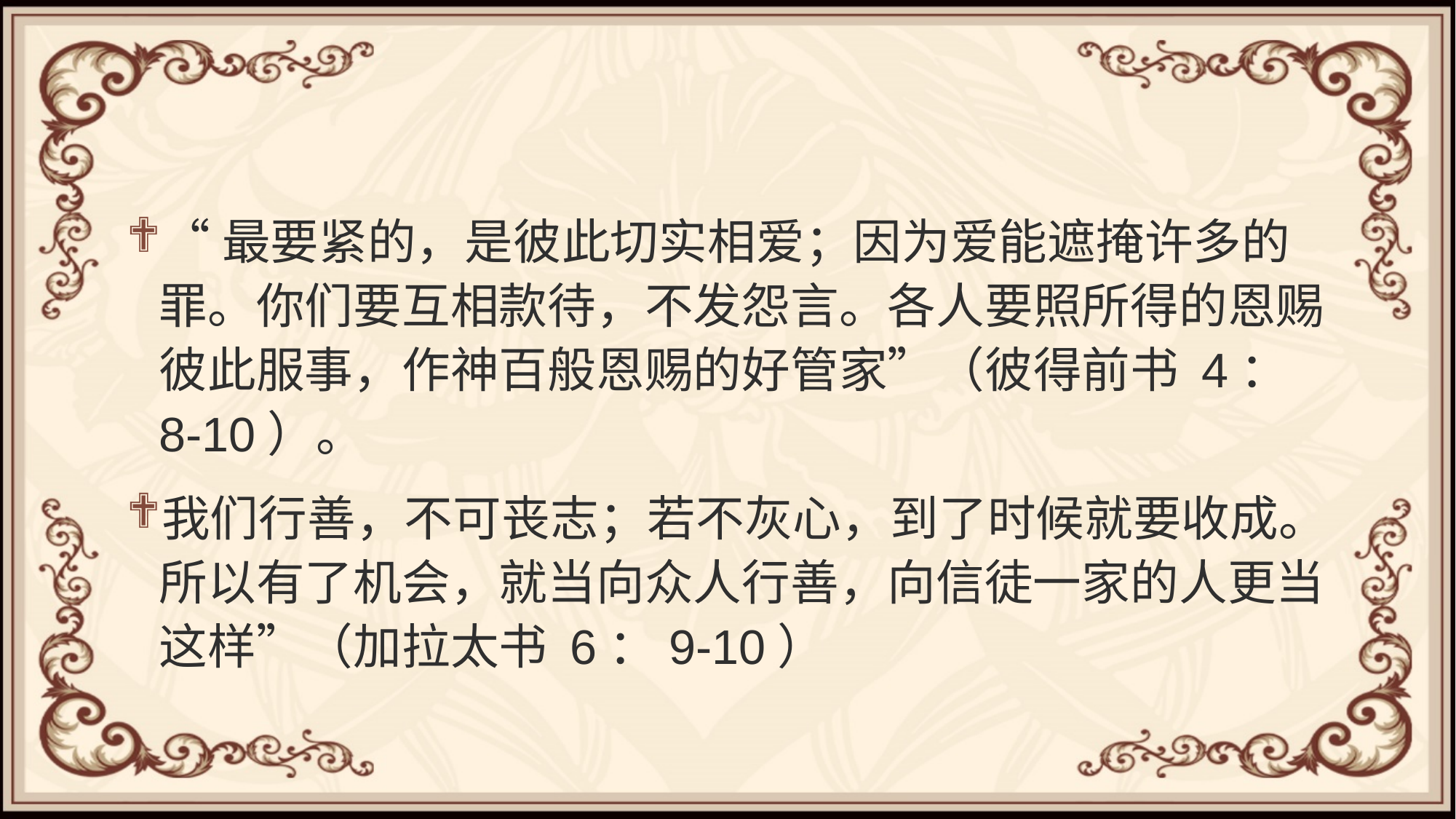

#
“最要紧的，是彼此切实相爱；因为爱能遮掩许多的罪。你们要互相款待，不发怨言。各人要照所得的恩赐彼此服事，作神百般恩赐的好管家”（彼得前书 4：8-10）。
我们行善，不可丧志；若不灰心，到了时候就要收成。所以有了机会，就当向众人行善，向信徒一家的人更当这样”（加拉太书 6：9-10）